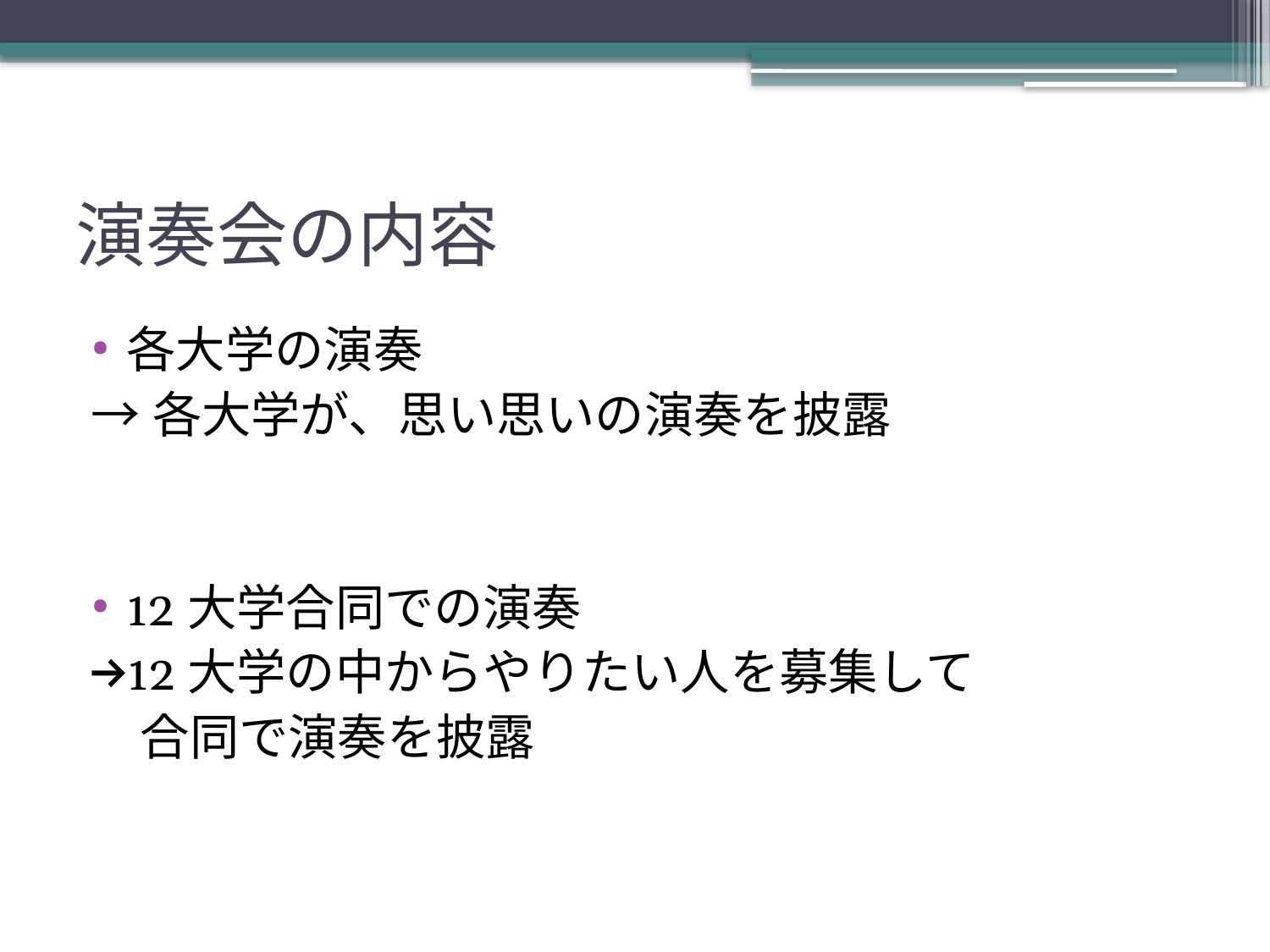

# 演奏会の内容
各大学の演奏
→各大学が、思い思いの演奏を披露

12大学合同での演奏
→12大学の中からやりたい人を募集して
　合同で演奏を披露